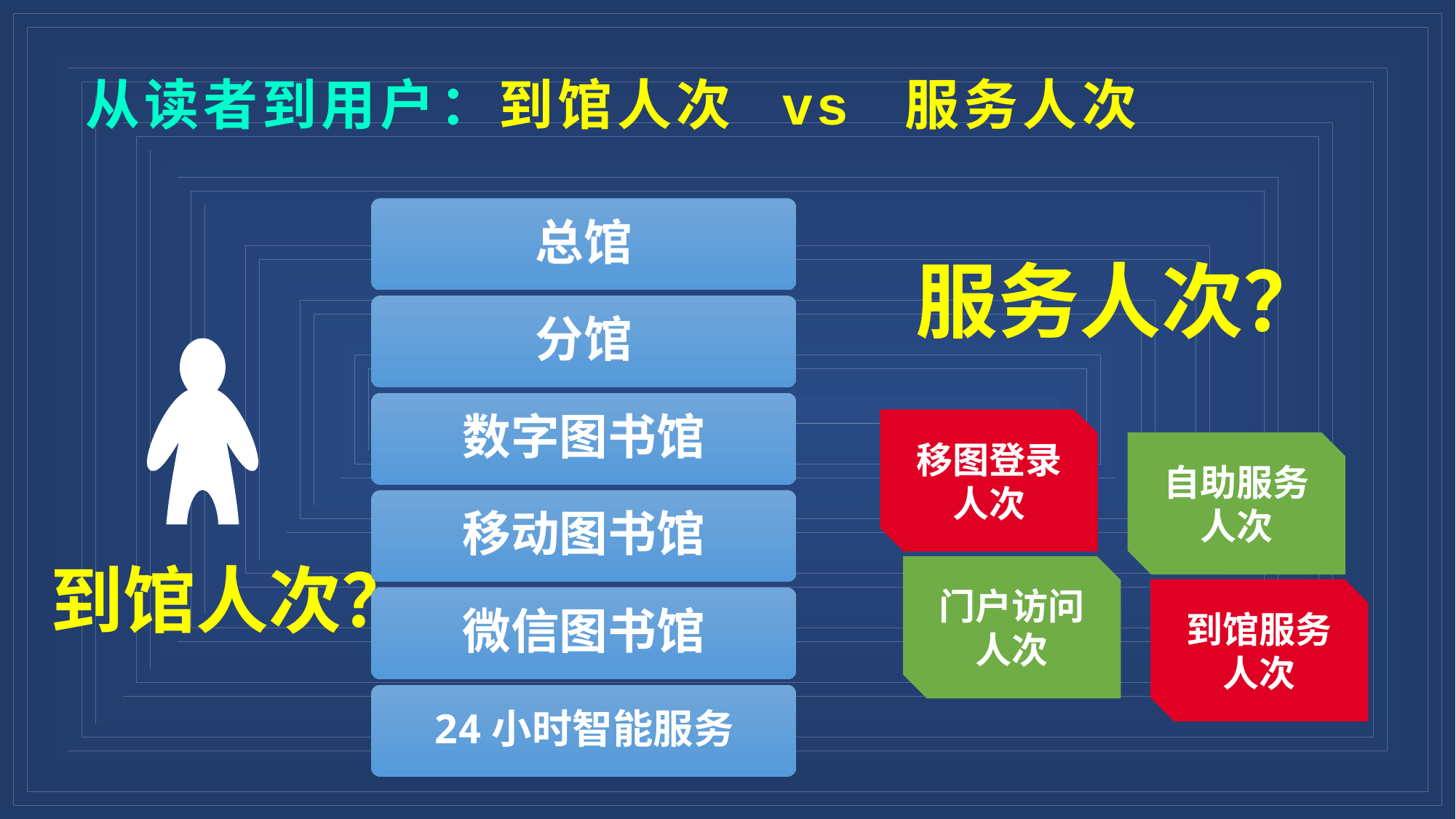

15
从读者到用户：到馆人次  vs  服务人次

总馆
服务人次？

分馆

数字图书馆
移图登录人次
自助服务人次

移动图书馆
到馆人次？
门户访问人次
到馆服务人次

微信图书馆

24小时智能服务